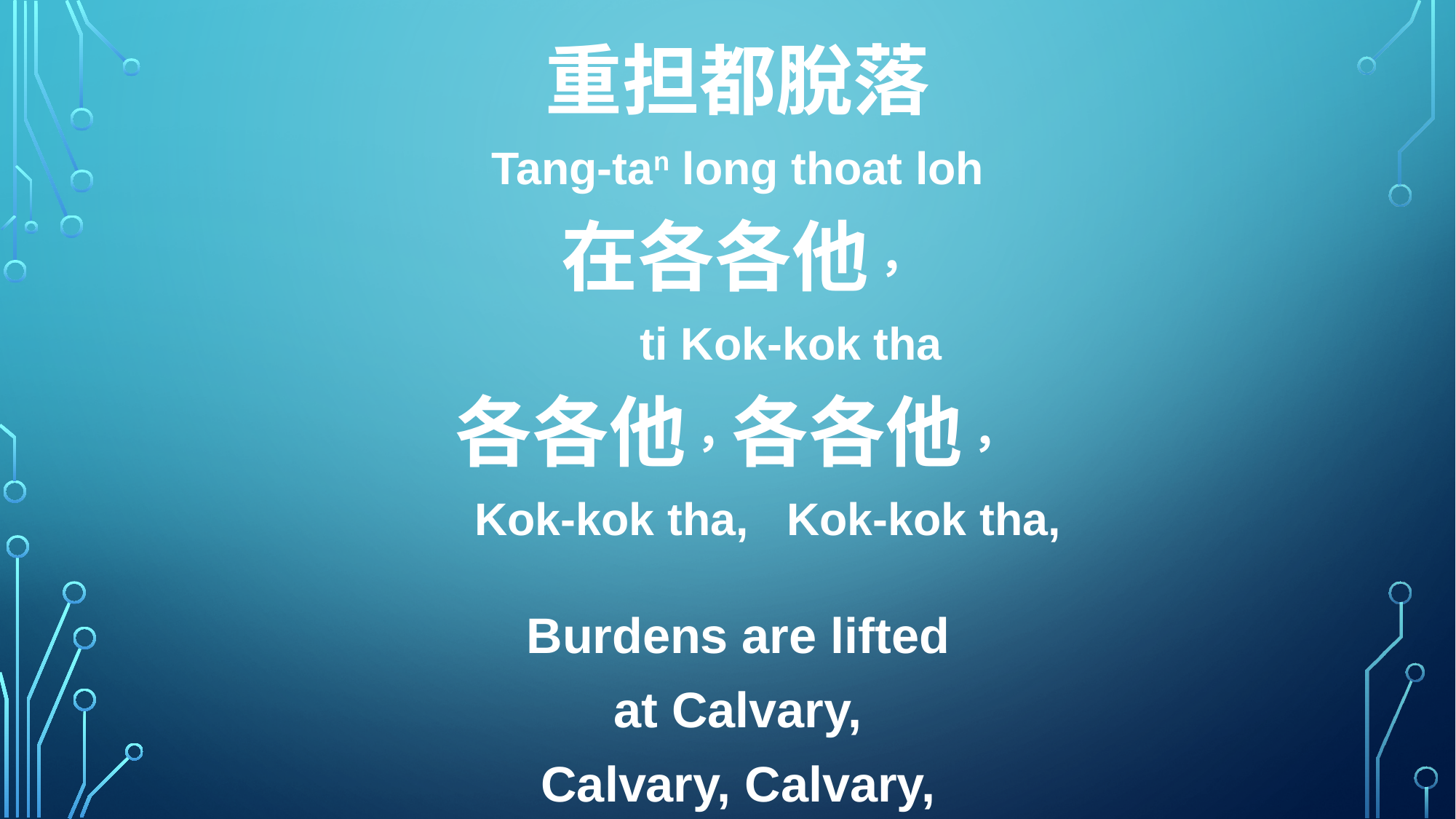

重担都脫落
Tang-tan long thoat loh
在各各他，
                            ti Kok-kok tha
各各他，各各他，
               Kok-kok tha,   Kok-kok tha,

Burdens are lifted
at Calvary,
Calvary, Calvary,